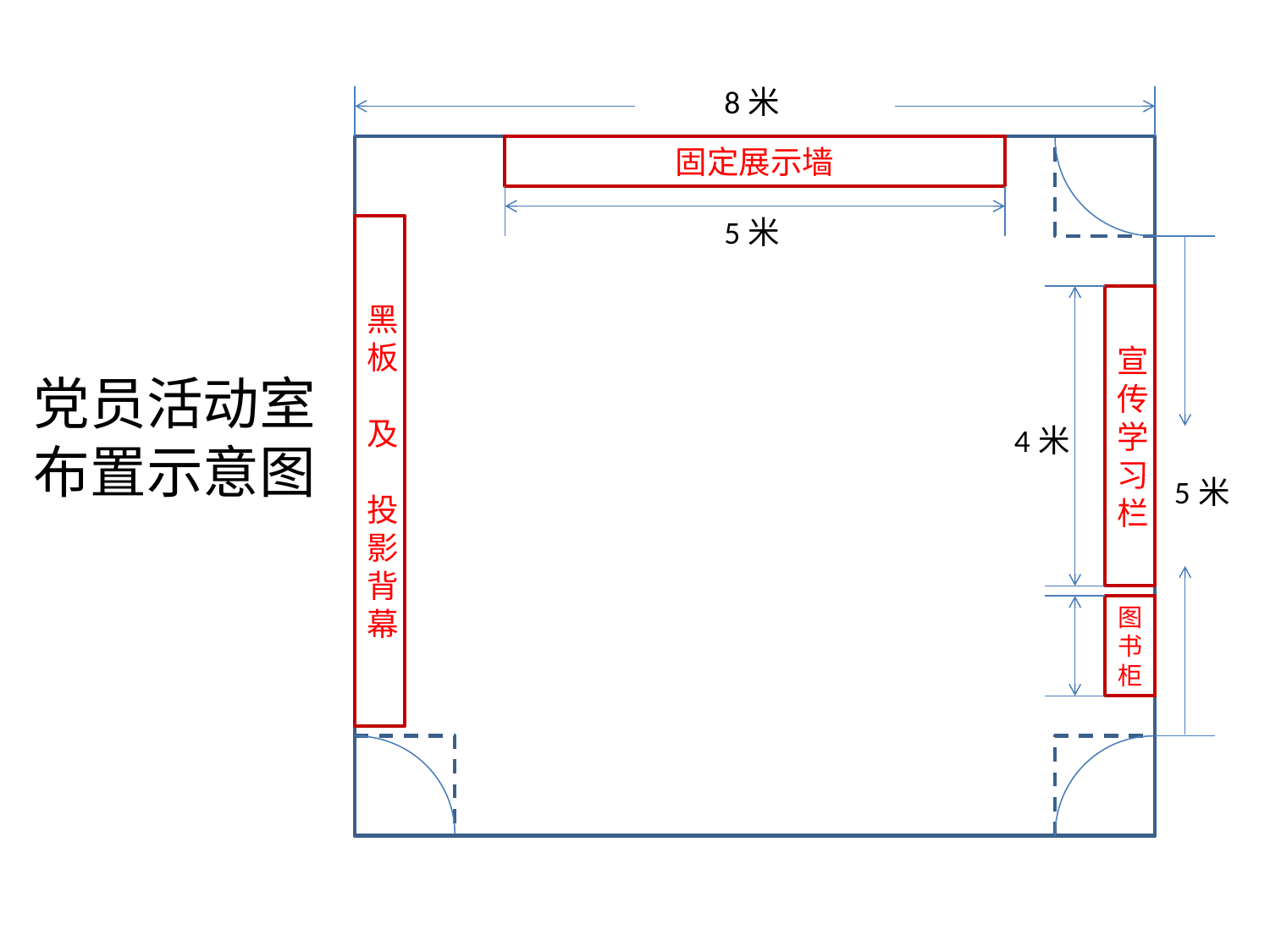

8米

固定展示墙

5米
党员活动室
布置示意图
黑板

及

投影背幕
宣传学习栏
4米
5米
图书柜